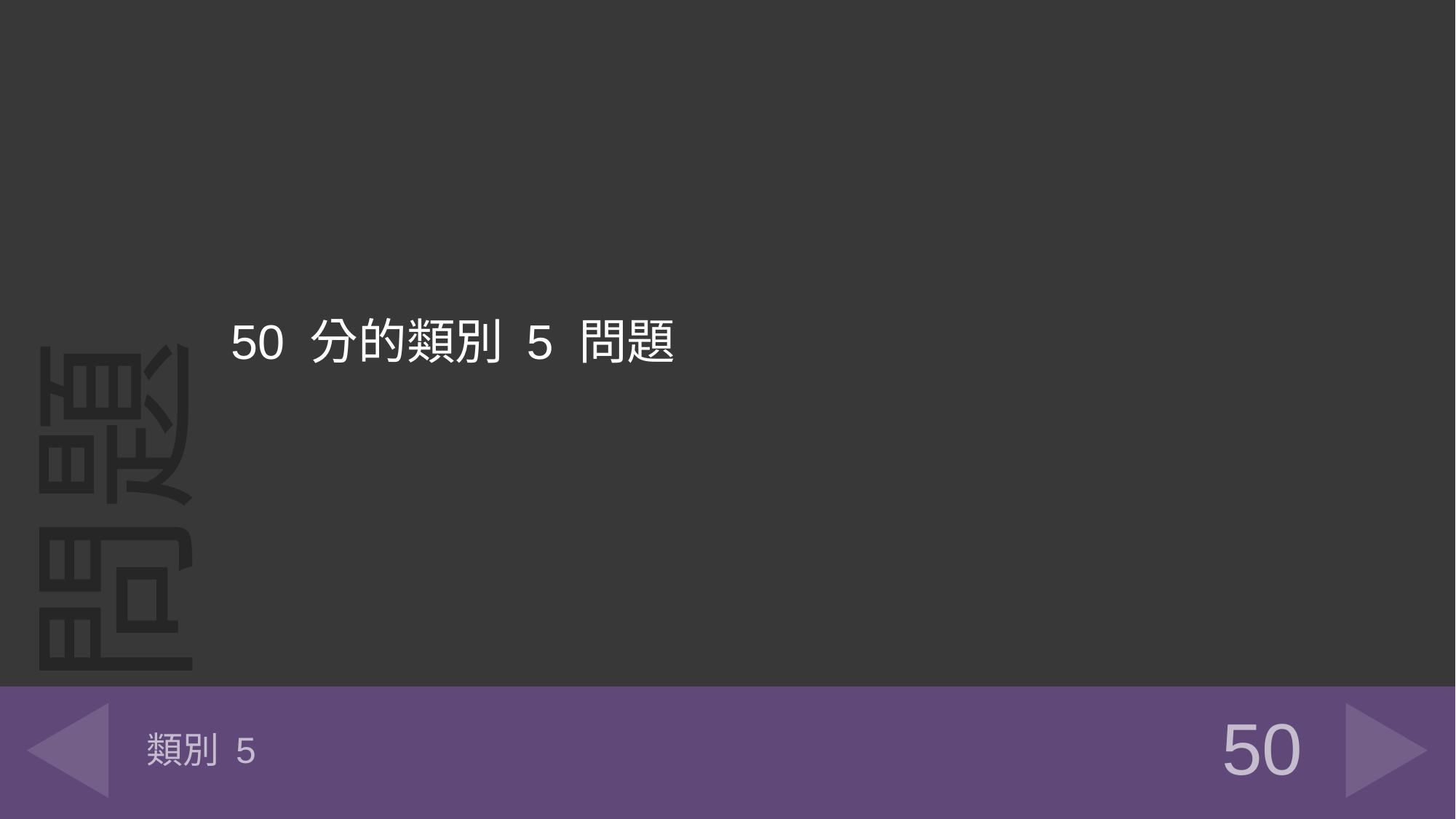

50 分的類別 5 問題
# 類別 5
50